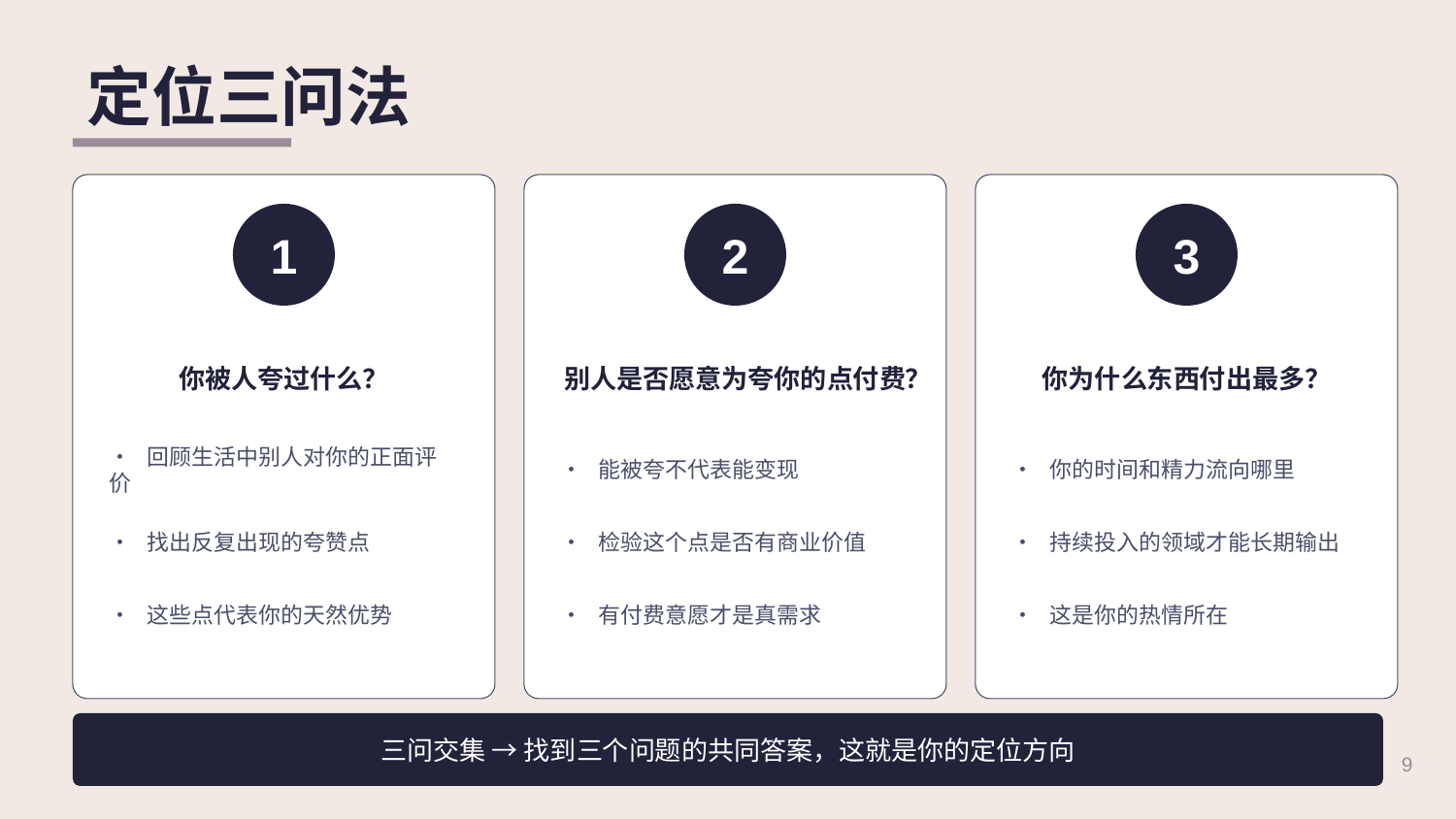

定位三问法

1

2

3
你被人夸过什么？
别人是否愿意为夸你的点付费？
你为什么东西付出最多？
•  回顾生活中别人对你的正面评价
•  能被夸不代表能变现
•  你的时间和精力流向哪里
•  找出反复出现的夸赞点
•  检验这个点是否有商业价值
•  持续投入的领域才能长期输出
•  这些点代表你的天然优势
•  有付费意愿才是真需求
•  这是你的热情所在

三问交集 → 找到三个问题的共同答案，这就是你的定位方向
9